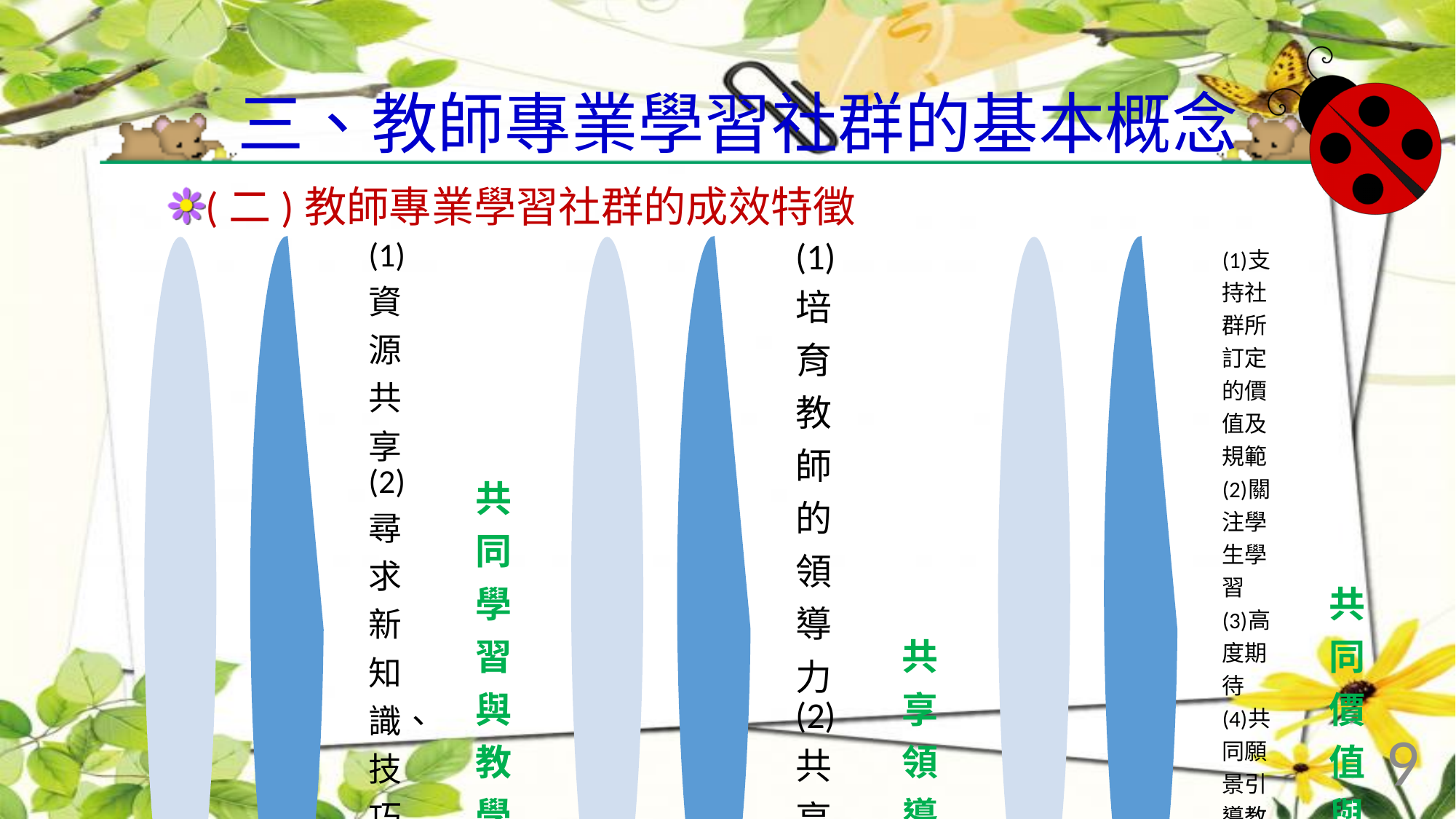

# 三、教師專業學習社群的基本概念
(二)教師專業學習社群的成效特徵
(1)資源共享
(1)培育教師的領導力
(1)支持社群所訂定的價值及規範
(2)關注學生學習
(3)高度期待
9